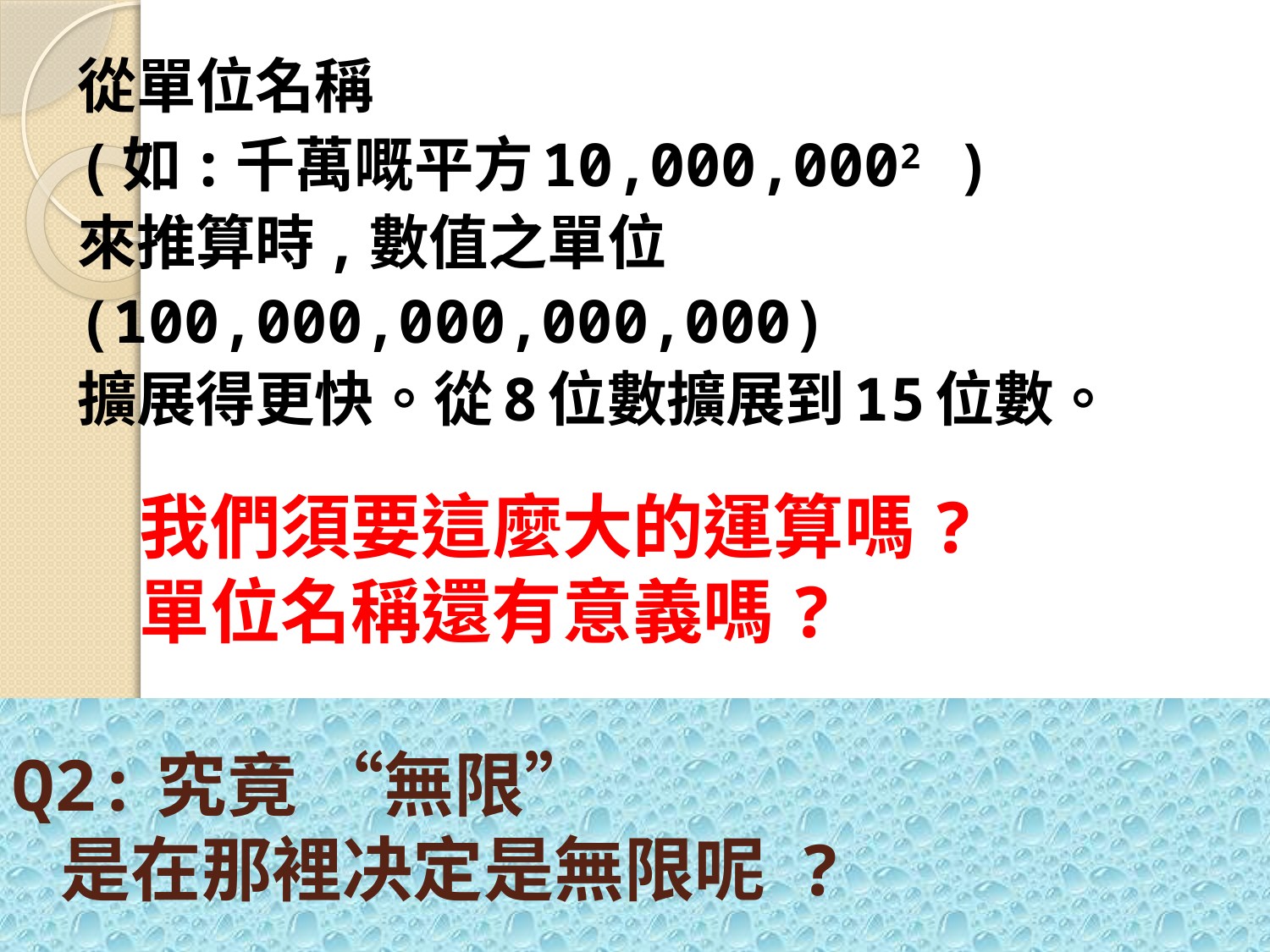

從單位名稱
(如:千萬嘅平方10,000,0002 )
來推算時,數值之單位
(100,000,000,000,000)
擴展得更快。從8位數擴展到15位數。

我們須要這麼大的運算嗎?
單位名稱還有意義嗎?

# Q2:究竟 “無限” 是在那裡决定是無限呢 ?